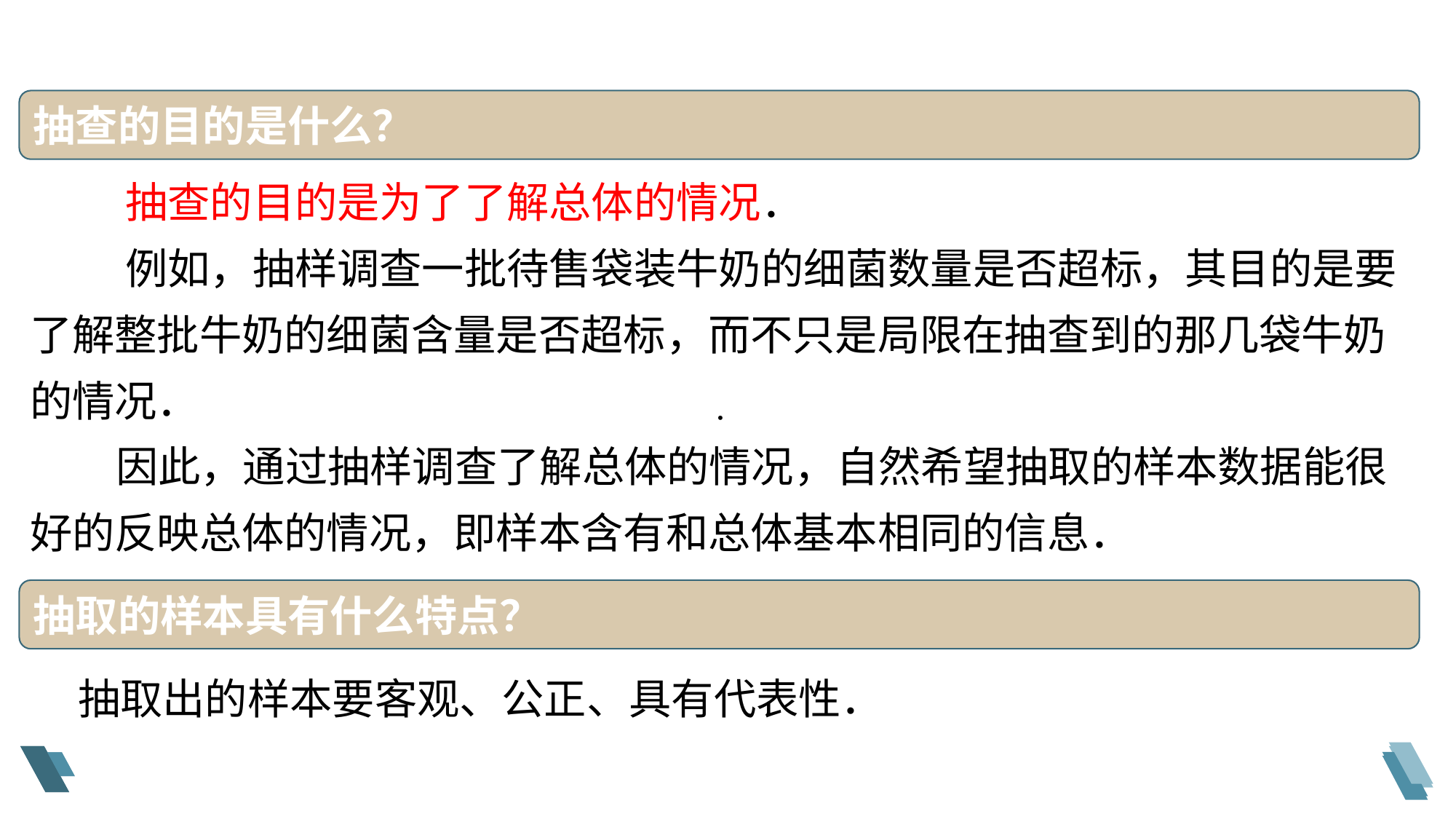

抽查的目的是什么？
         抽查的目的是为了了解总体的情况．
         例如，抽样调查一批待售袋装牛奶的细菌数量是否超标，其目的是要了解整批牛奶的细菌含量是否超标，而不只是局限在抽查到的那几袋牛奶的情况．
        因此，通过抽样调查了解总体的情况，自然希望抽取的样本数据能很好的反映总体的情况，即样本含有和总体基本相同的信息．
．
抽取的样本具有什么特点？
    抽取出的样本要客观、公正、具有代表性．